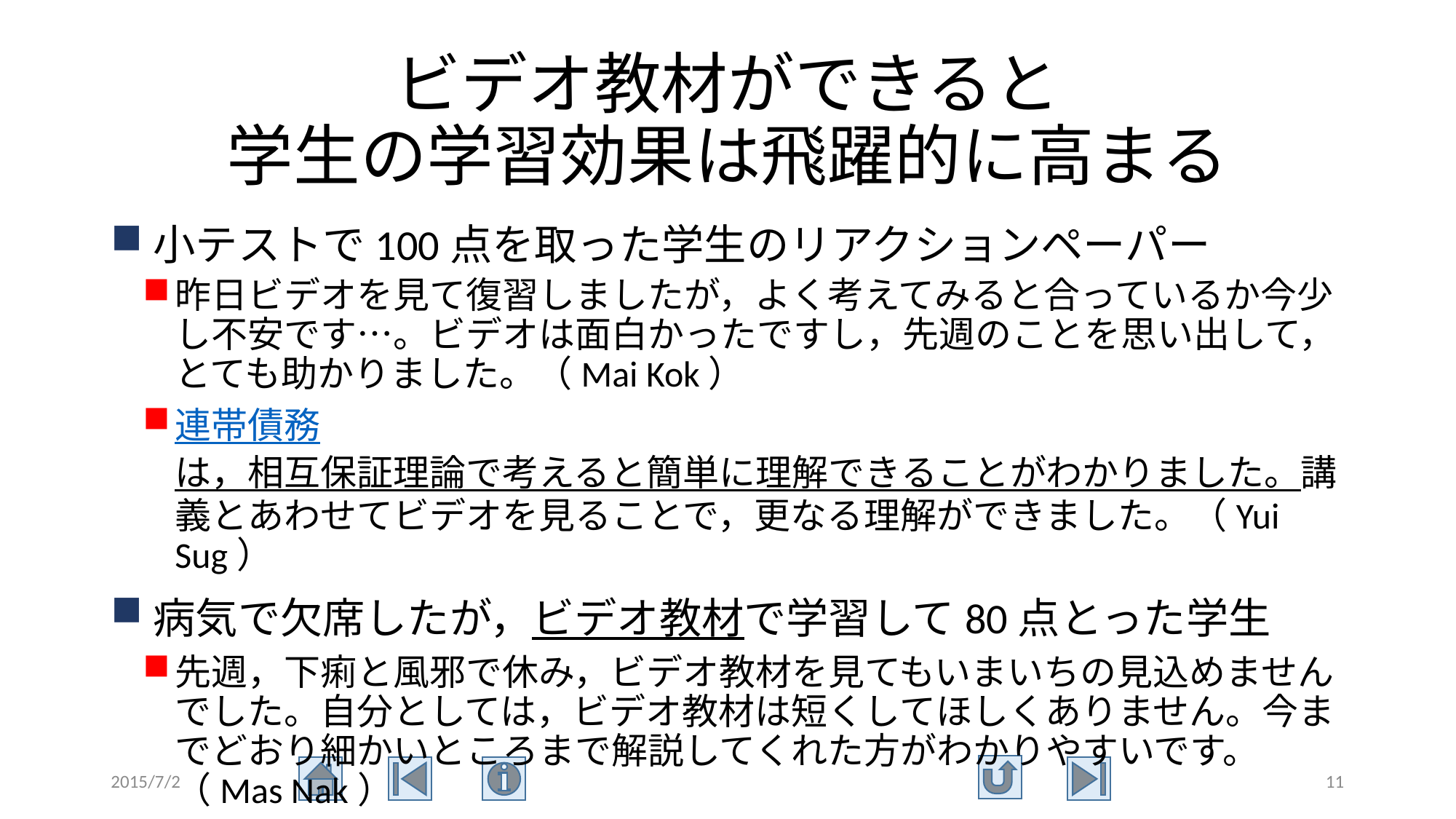

# ビデオ教材ができると 学生の学習効果は飛躍的に高まる
小テストで100点を取った学生のリアクションペーパー
昨日ビデオを見て復習しましたが，よく考えてみると合っているか今少し不安です…。ビデオは面白かったですし，先週のことを思い出して，とても助かりました。（Mai Kok）
連帯債務は，相互保証理論で考えると簡単に理解できることがわかりました。講義とあわせてビデオを見ることで，更なる理解ができました。（Yui Sug）
病気で欠席したが，ビデオ教材で学習して80点とった学生
先週，下痢と風邪で休み，ビデオ教材を見てもいまいちの見込めませんでした。自分としては，ビデオ教材は短くしてほしくありません。今までどおり細かいところまで解説してくれた方がわかりやすいです。（Mas Nak）

2015/7/2
11